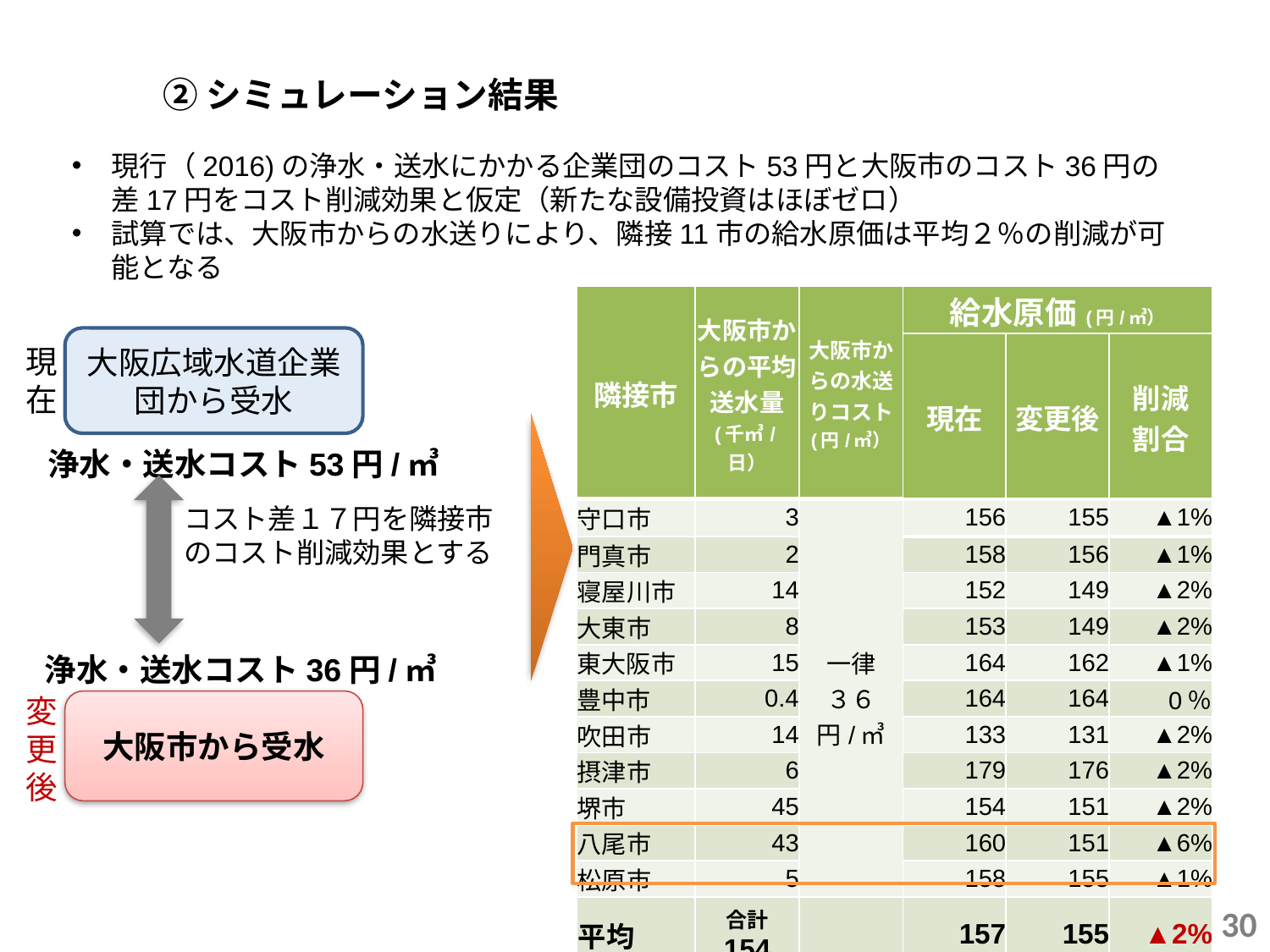

② シミュレーション結果
現行（2016)の浄水・送水にかかる企業団のコスト53円と大阪市のコスト36円の差17円をコスト削減効果と仮定（新たな設備投資はほぼゼロ）
試算では、大阪市からの水送りにより、隣接11市の給水原価は平均２％の削減が可能となる
| 隣接市 | 大阪市からの平均送水量 (千㎥/日） | 大阪市からの水送りコスト (円/㎥） | 給水原価(円/㎥） |  |  |
| --- | --- | --- | --- | --- | --- |
|  |  |  | 現在 | 変更後 | 削減 割合 |
| 守口市 | 3 | 一律 ３６ 円/㎥ | 156 | 155 | ▲1% |
| 門真市 | 2 |  | 158 | 156 | ▲1% |
| 寝屋川市 | 14 |  | 152 | 149 | ▲2% |
| 大東市 | 8 |  | 153 | 149 | ▲2% |
| 東大阪市 | 15 |  | 164 | 162 | ▲1% |
| 豊中市 | 0.4 |  | 164 | 164 | 0％ |
| 吹田市 | 14 |  | 133 | 131 | ▲2% |
| 摂津市 | 6 |  | 179 | 176 | ▲2% |
| 堺市 | 45 |  | 154 | 151 | ▲2% |
| 八尾市 | 43 |  | 160 | 151 | ▲6% |
| 松原市 | 5 |  | 158 | 155 | ▲1% |
| 平均 | 合計 154 |  | 157 | 155 | ▲2% |
大阪広域水道企業団から受水
現在

浄水・送水コスト53円/㎥

コスト差１７円を隣接市のコスト削減効果とする
　浄水・送水コスト36円/㎥
変更後
大阪市から受水

30